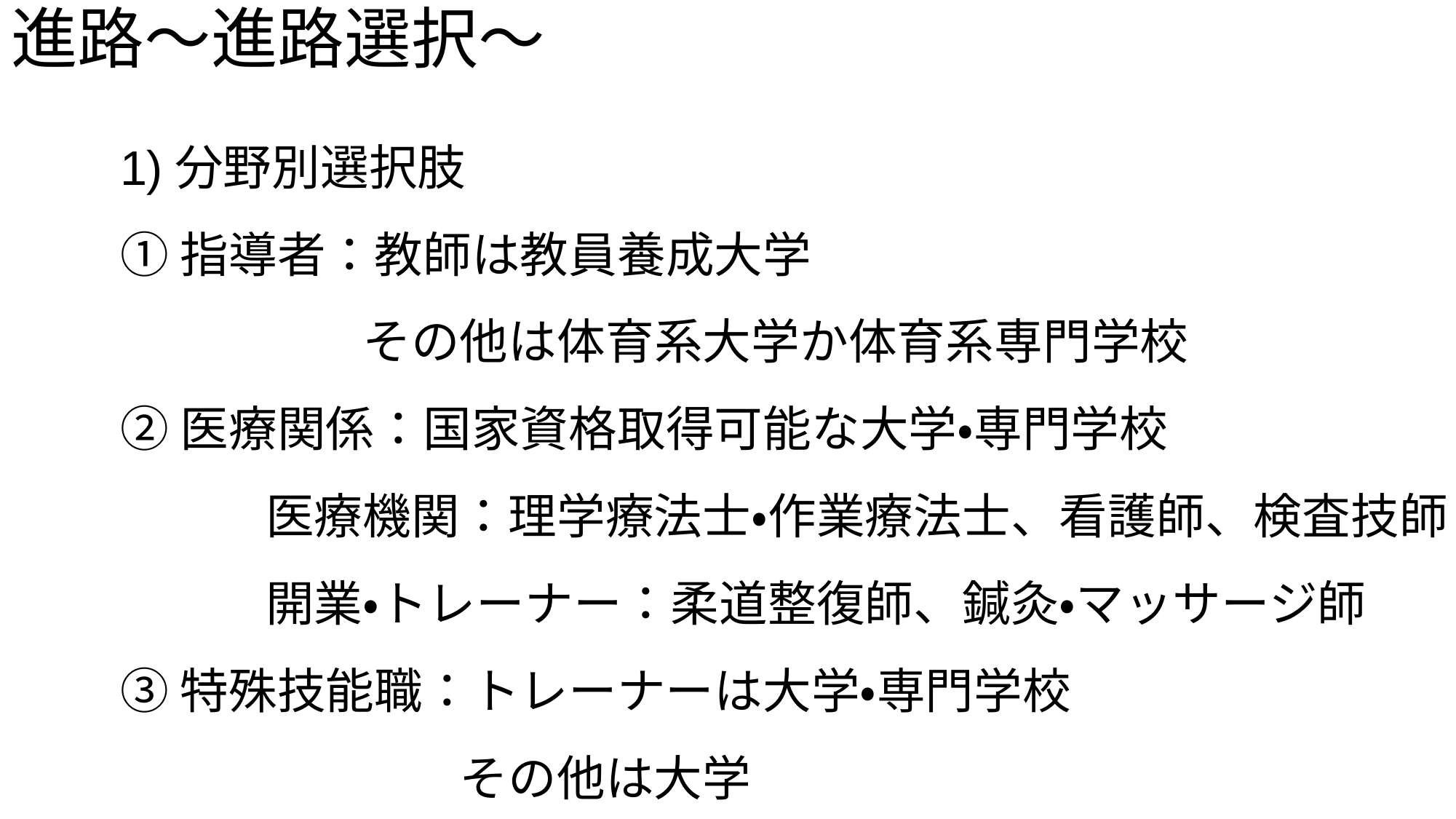

# 進路〜進路選択〜
1)分野別選択肢
①指導者：教師は教員養成大学
　　　　　その他は体育系大学か体育系専門学校
②医療関係：国家資格取得可能な大学・専門学校
　　　医療機関：理学療法士・作業療法士、看護師、検査技師
　　　開業・トレーナー：柔道整復師、鍼灸・マッサージ師
③特殊技能職：トレーナーは大学・専門学校
　　　　　　　その他は大学